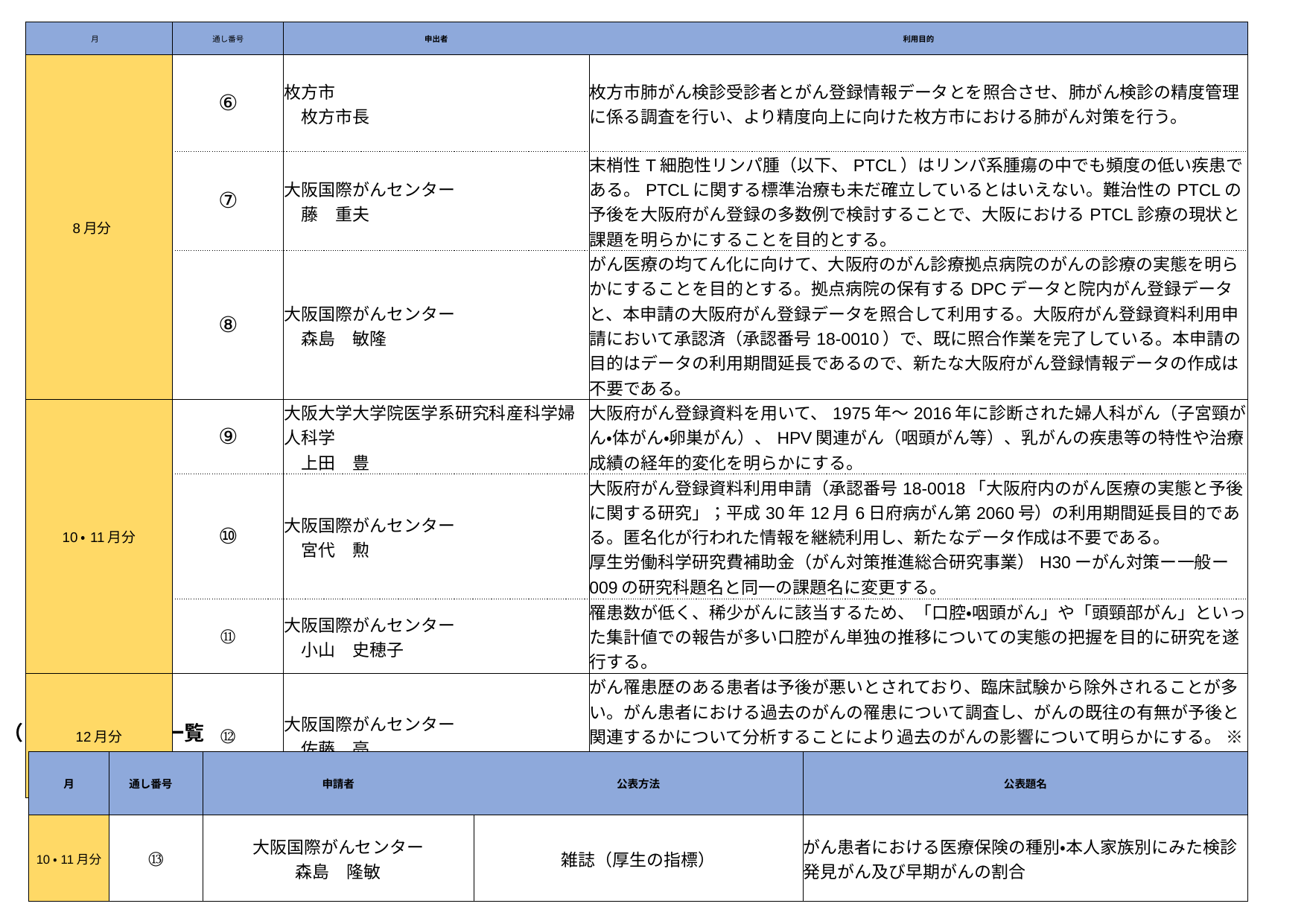

| 月 | 通し番号 | 申出者 | 利用目的 |
| --- | --- | --- | --- |
| 8月分 | ⑥ | 枚方市 　枚方市長 | 枚方市肺がん検診受診者とがん登録情報データとを照合させ、肺がん検診の精度管理に係る調査を行い、より精度向上に向けた枚方市における肺がん対策を行う。 |
|  | ⑦ | 大阪国際がんセンター 　藤　重夫 | 末梢性T細胞性リンパ腫（以下、PTCL）はリンパ系腫瘍の中でも頻度の低い疾患である。PTCLに関する標準治療も未だ確立しているとはいえない。難治性のPTCLの予後を大阪府がん登録の多数例で検討することで、大阪におけるPTCL診療の現状と課題を明らかにすることを目的とする。 |
|  | ⑧ | 大阪国際がんセンター 　森島　敏隆 | がん医療の均てん化に向けて、大阪府のがん診療拠点病院のがんの診療の実態を明らかにすることを目的とする。拠点病院の保有するDPCデータと院内がん登録データと、本申請の大阪府がん登録データを照合して利用する。大阪府がん登録資料利用申請において承認済（承認番号18-0010）で、既に照合作業を完了している。本申請の目的はデータの利用期間延長であるので、新たな大阪府がん登録情報データの作成は不要である。 |
| 10・11月分 | ⑨ | 大阪大学大学院医学系研究科産科学婦人科学 　上田　豊 | 大阪府がん登録資料を用いて、1975年～2016年に診断された婦人科がん（子宮頸がん・体がん・卵巣がん）、HPV関連がん（咽頭がん等）、乳がんの疾患等の特性や治療成績の経年的変化を明らかにする。 |
|  | ⑩ | 大阪国際がんセンター 　宮代　勲 | 大阪府がん登録資料利用申請（承認番号18-0018「大阪府内のがん医療の実態と予後に関する研究」；平成30年12月6日府病がん第2060号）の利用期間延長目的である。匿名化が行われた情報を継続利用し、新たなデータ作成は不要である。 厚生労働科学研究費補助金（がん対策推進総合研究事業）H30ーがん対策ー一般ー009の研究科題名と同一の課題名に変更する。 |
|  | ⑪ | 大阪国際がんセンター 　小山　史穂子 | 罹患数が低く、稀少がんに該当するため、「口腔・咽頭がん」や「頭頸部がん」といった集計値での報告が多い口腔がん単独の推移についての実態の把握を目的に研究を遂行する。 |
| 12月分 | ⑫ | 大阪国際がんセンター 　佐藤　亮 | がん罹患歴のある患者は予後が悪いとされており、臨床試験から除外されることが多い。がん患者における過去のがんの罹患について調査し、がんの既往の有無が予後と関連するかについて分析することにより過去のがんの影響について明らかにする。 ※旧制度にて承認されたものの再申請であり、匿名化が行われた情報を継続利用するため、新たなデータの作成は不要 |
（２）公表前審査一覧
| 月 | 通し番号 | 申請者 | 公表方法 | 公表題名 |
| --- | --- | --- | --- | --- |
| 10・11月分 | ⑬ | 大阪国際がんセンター 森島　隆敏 | 雑誌（厚生の指標） | がん患者における医療保険の種別・本人家族別にみた検診発見がん及び早期がんの割合 |